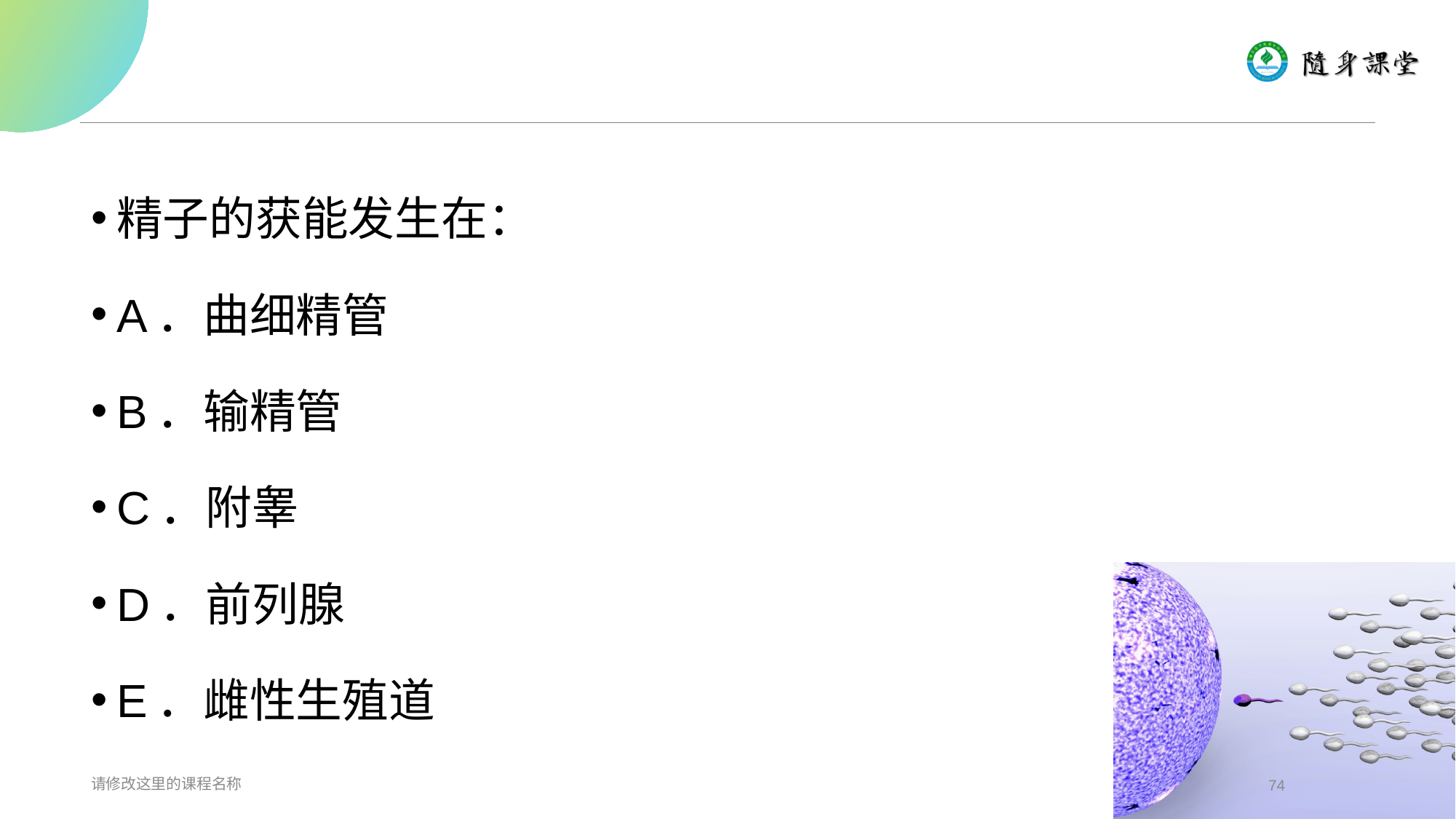

#
精子的获能发生在：
A．曲细精管
B．输精管
C．附睾
D．前列腺
E．雌性生殖道
请修改这里的课程名称
74